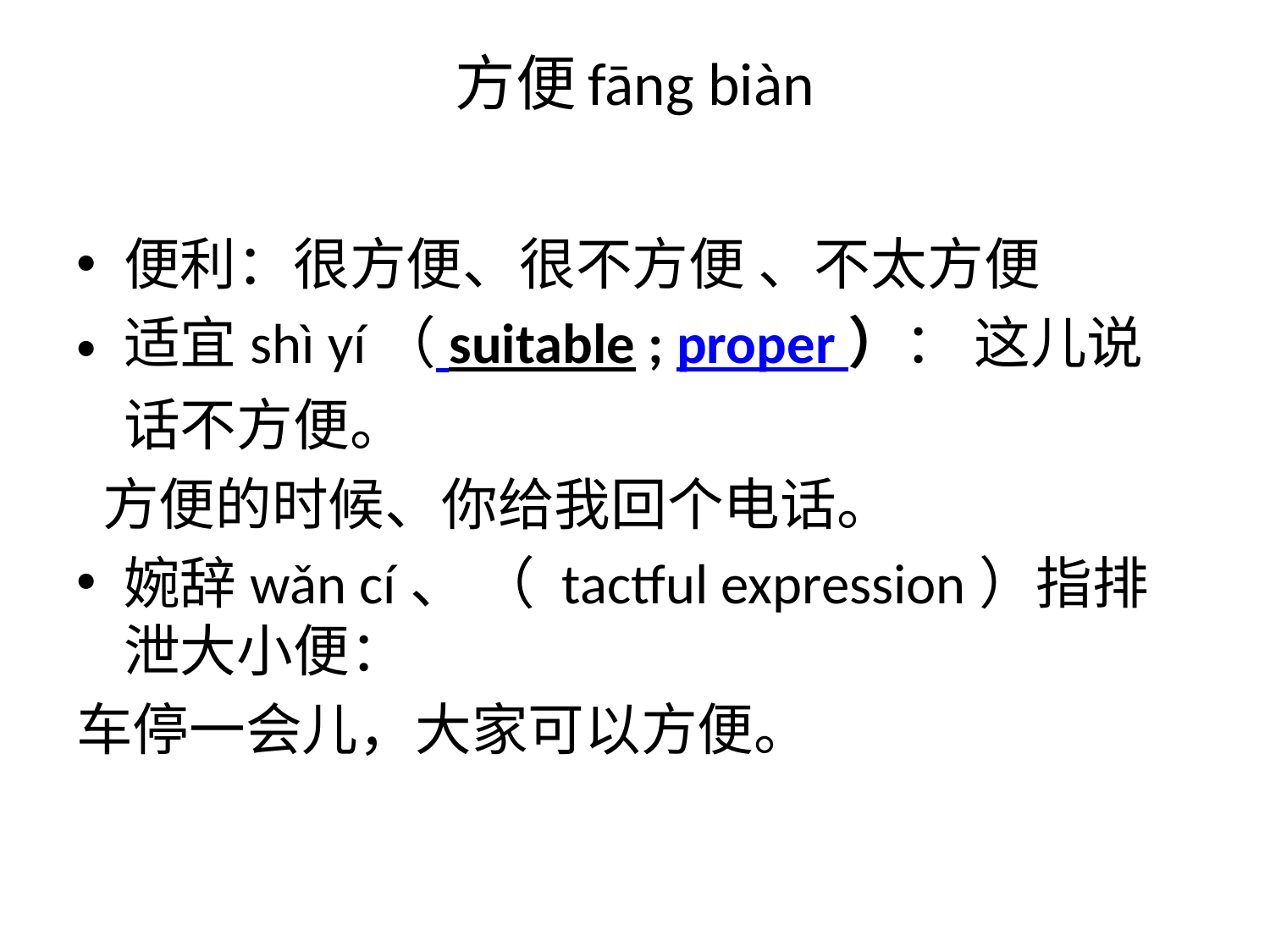

# 方便fāng biàn
便利：很方便、很不方便 、不太方便
适宜shì yí（ suitable ; proper ）： 这儿说话不方便。
 方便的时候、你给我回个电话。
婉辞wǎn cí、 （ tactful expression）指排泄大小便：
车停一会儿，大家可以方便。